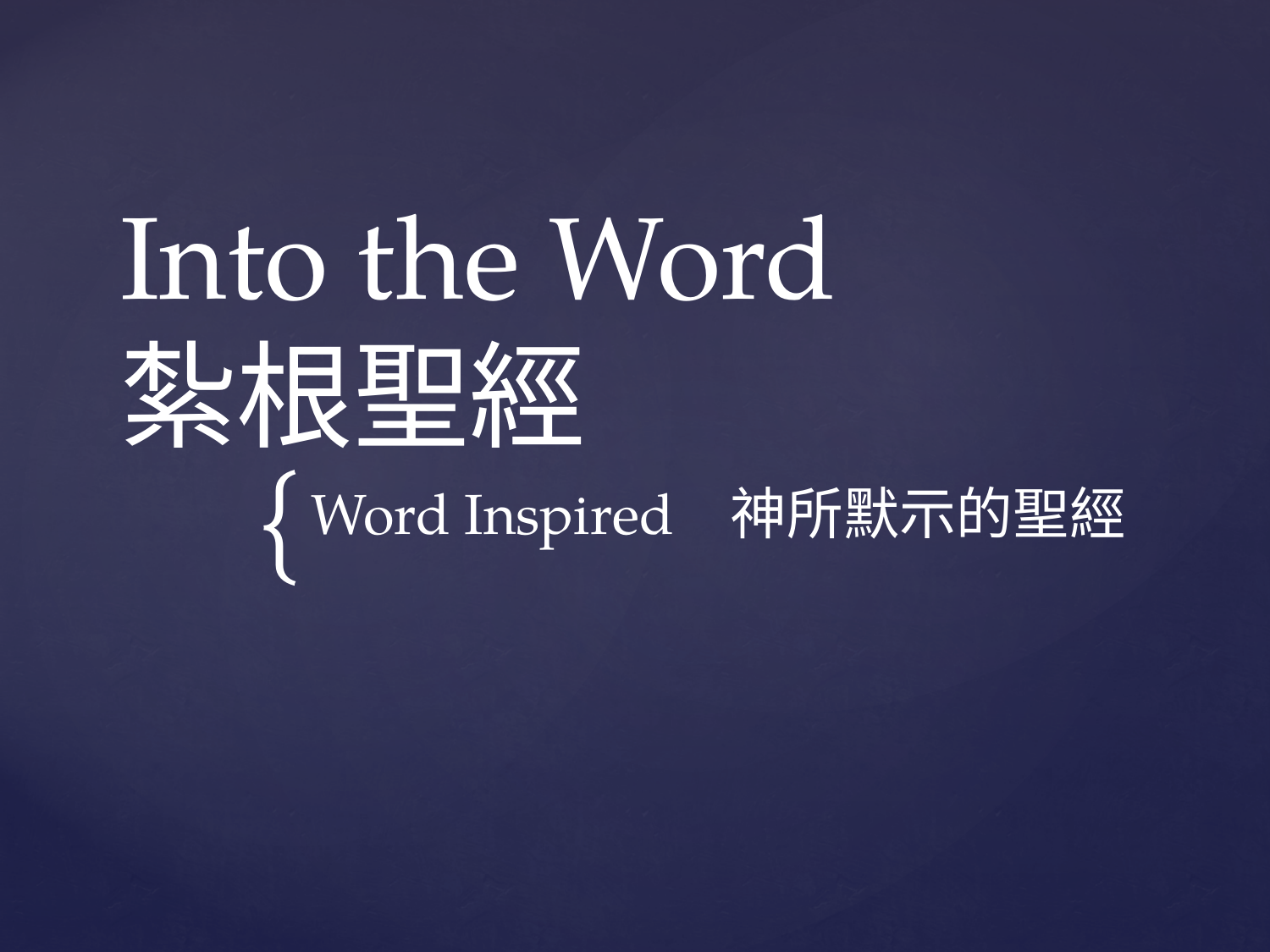

# Into the Word 紮根聖經
Word Inspired   神所默示的聖經